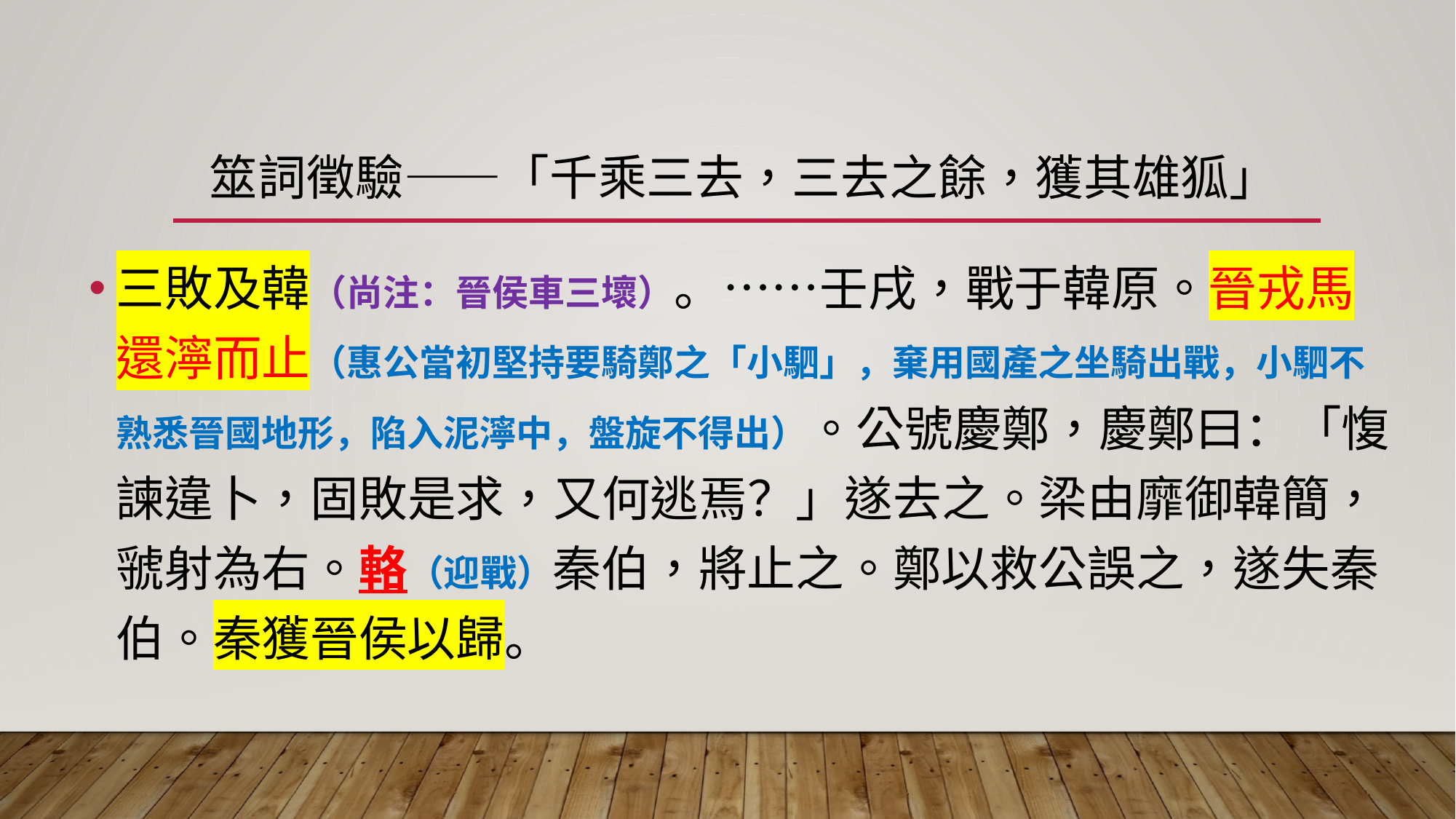

# 筮詞徵驗——「千乘三去，三去之餘，獲其雄狐」
三敗及韓（尚注：晉侯車三壞）。……壬戌，戰于韓原。晉戎馬還濘而止（惠公當初堅持要騎鄭之「小駟」，棄用國產之坐騎出戰，小駟不熟悉晉國地形，陷入泥濘中，盤旋不得出）。公號慶鄭，慶鄭曰：「愎諫違卜，固敗是求，又何逃焉？」遂去之。梁由靡御韓簡，虢射為右。輅（迎戰）秦伯，將止之。鄭以救公誤之，遂失秦伯。秦獲晉侯以歸。